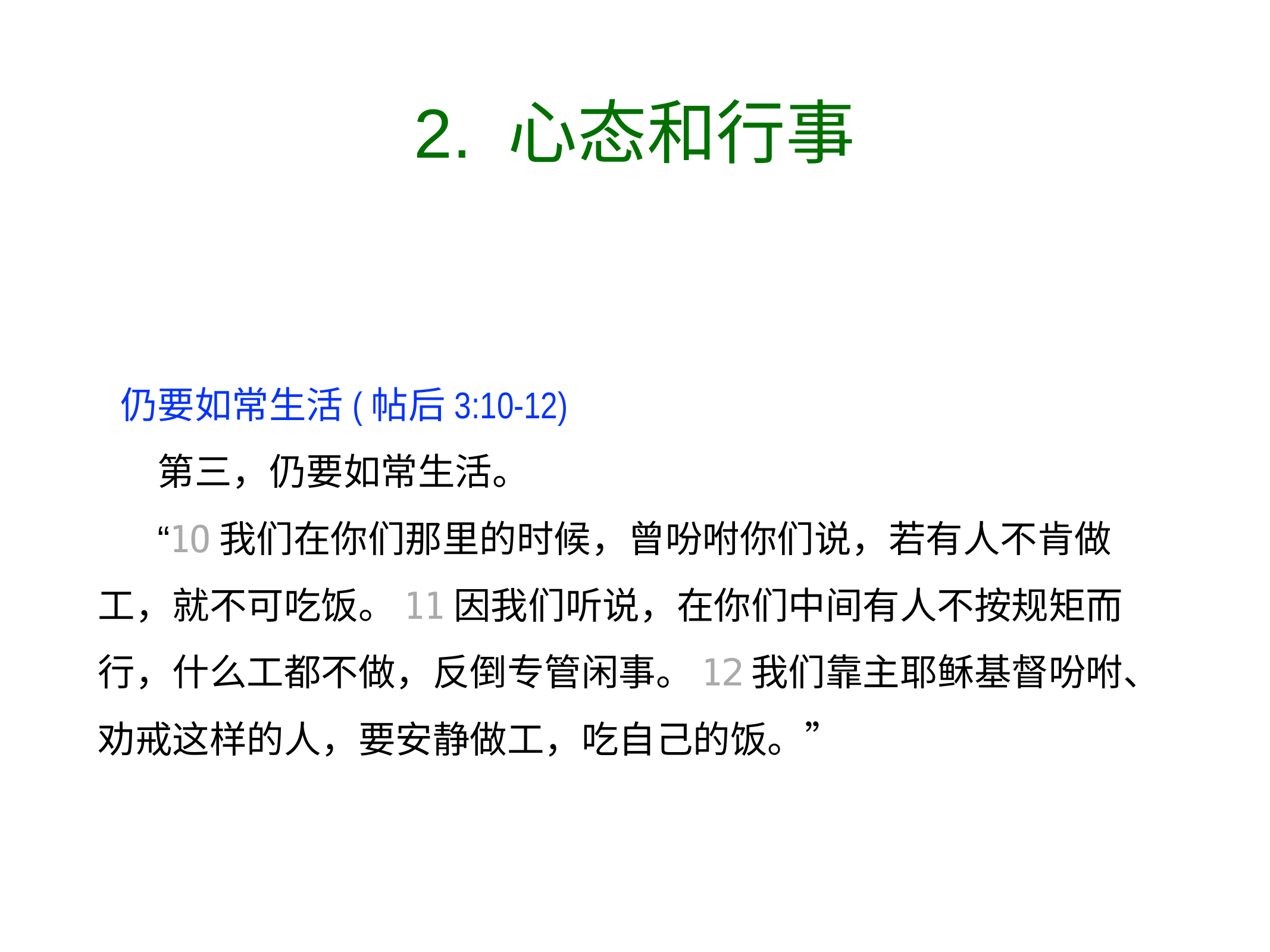

# 2. 心态和行事
仍要如常生活(帖后3:10-12)
第三，仍要如常生活。
“10我们在你们那里的时候，曾吩咐你们说，若有人不肯做工，就不可吃饭。11因我们听说，在你们中间有人不按规矩而行，什么工都不做，反倒专管闲事。12我们靠主耶稣基督吩咐、劝戒这样的人，要安静做工，吃自己的饭。”